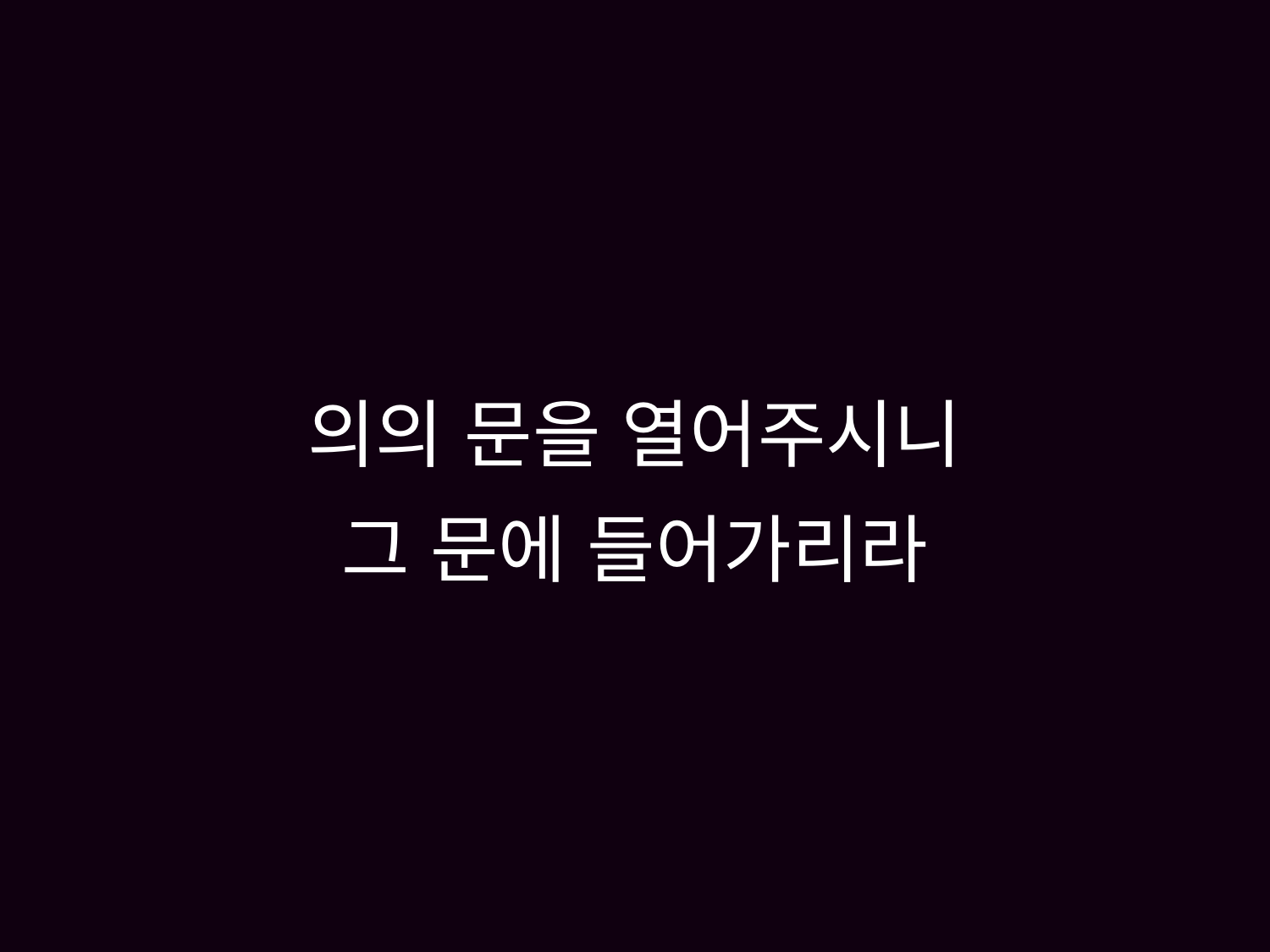

# 의의 문을 열어주시니 그 문에 들어가리라